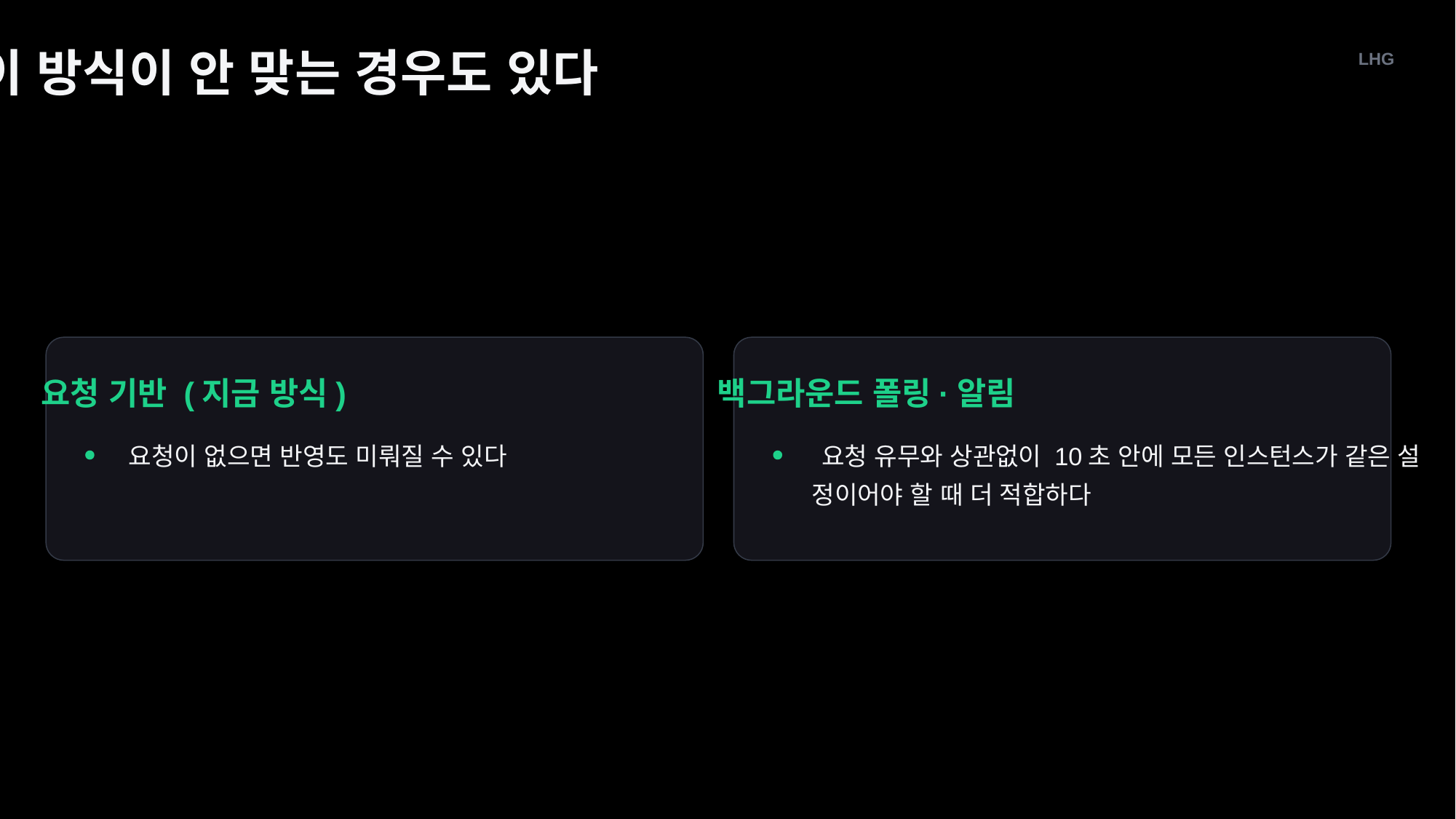

이 방식이 안 맞는 경우도 있다
LHG

요청 기반 (지금 방식)
백그라운드 폴링·알림
요청이 없으면 반영도 미뤄질 수 있다
요청 유무와 상관없이 10초 안에 모든 인스턴스가 같은 설

정이어야 할 때 더 적합하다